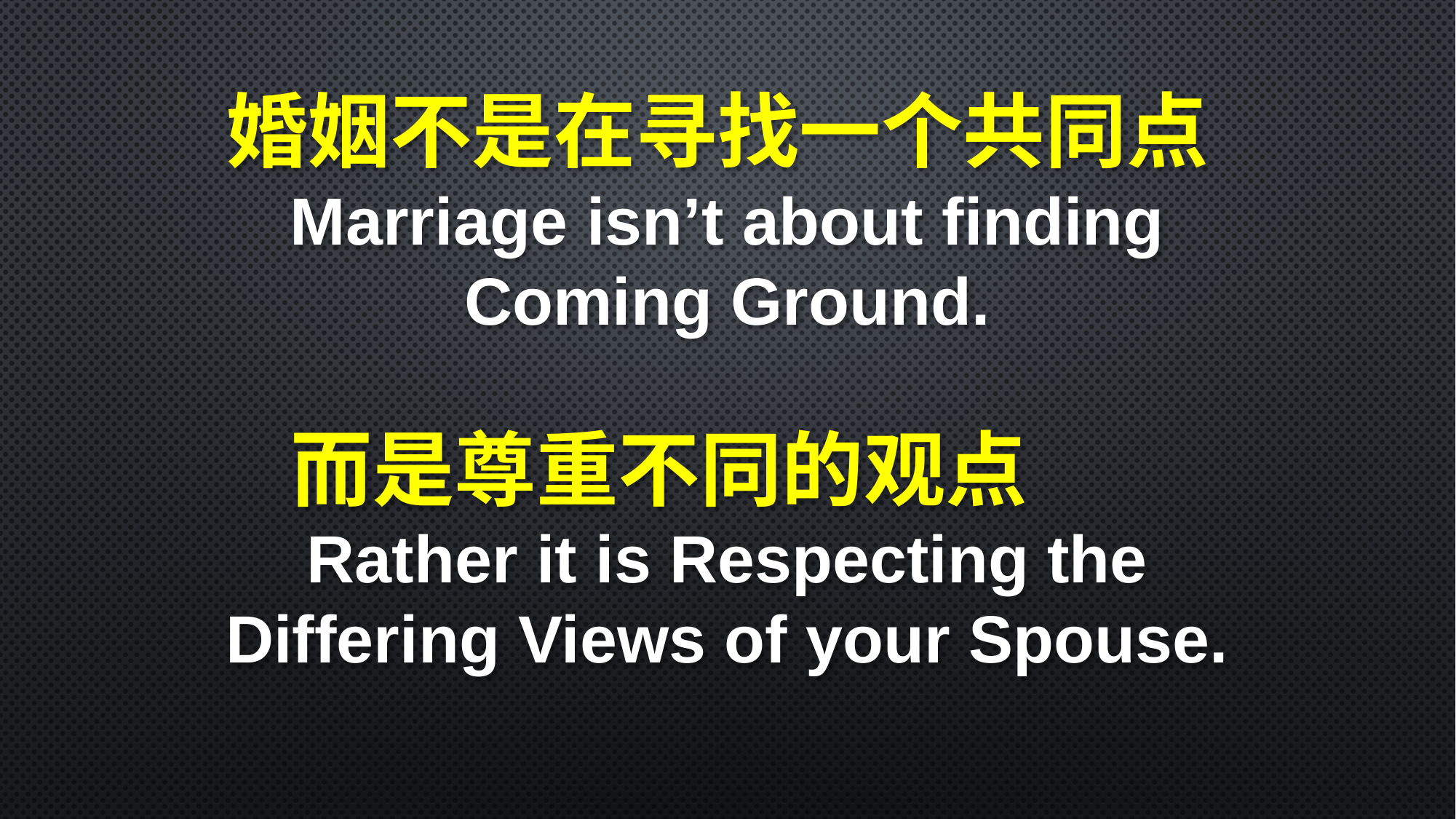

婚姻不是在寻找一个共同点Marriage isn’t about finding Coming Ground.

而是尊重不同的观点
Rather it is Respecting the Differing Views of your Spouse.